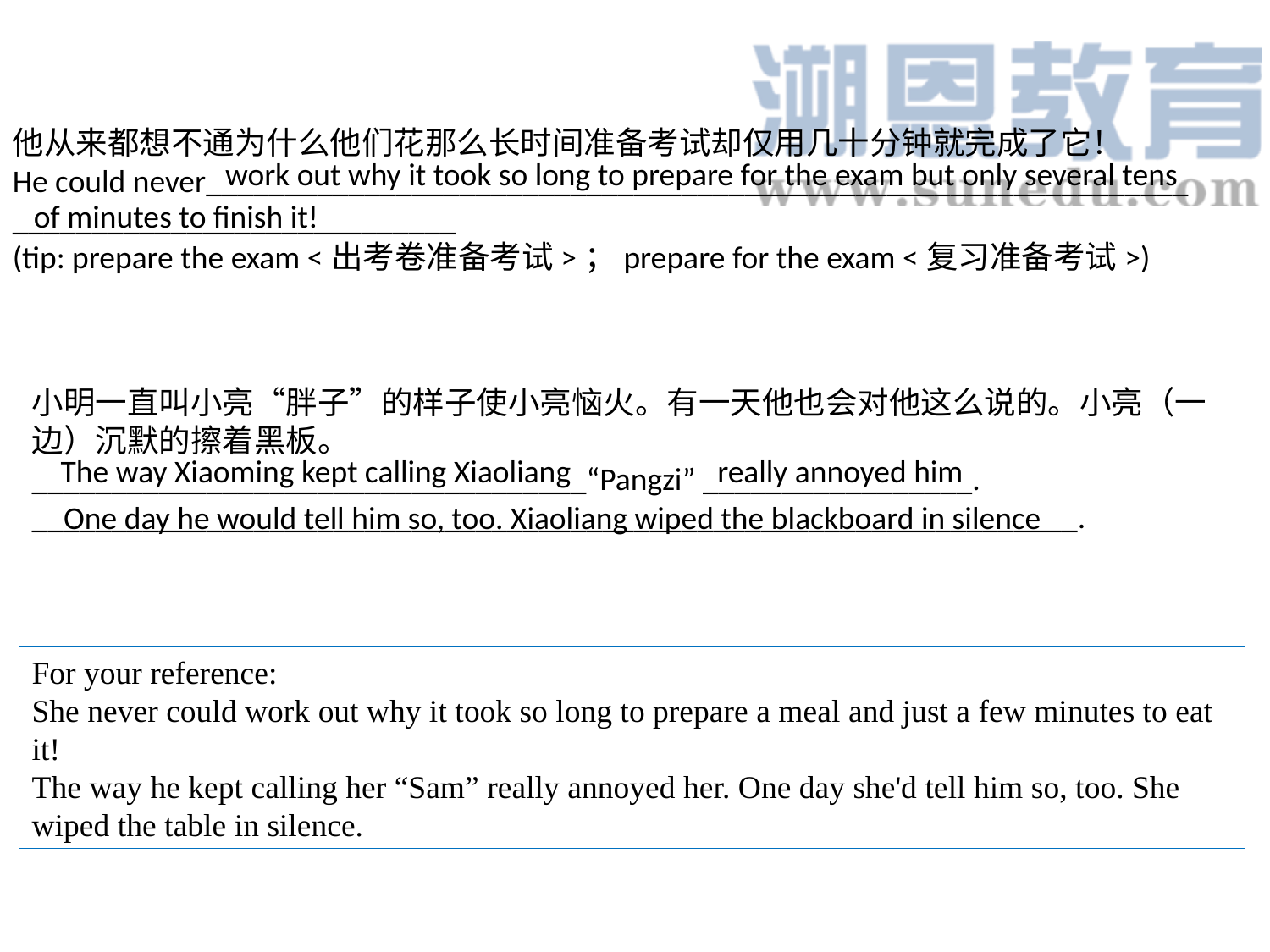

他从来都想不通为什么他们花那么长时间准备考试却仅用几十分钟就完成了它！
He could never______________________________________________________________
____________________________
(tip: prepare the exam <出考卷准备考试>；prepare for the exam <复习准备考试>)
work out why it took so long to prepare for the exam but only several tens
of minutes to finish it!
小明一直叫小亮“胖子”的样子使小亮恼火。有一天他也会对他这么说的。小亮（一边）沉默的擦着黑板。
___________________________________“Pangzi” _________________.
__________________________________________________________________.
The way Xiaoming kept calling Xiaoliang
really annoyed him
One day he would tell him so, too. Xiaoliang wiped the blackboard in silence
For your reference:
She never could work out why it took so long to prepare a meal and just a few minutes to eat it!
The way he kept calling her “Sam” really annoyed her. One day she'd tell him so, too. She wiped the table in silence.